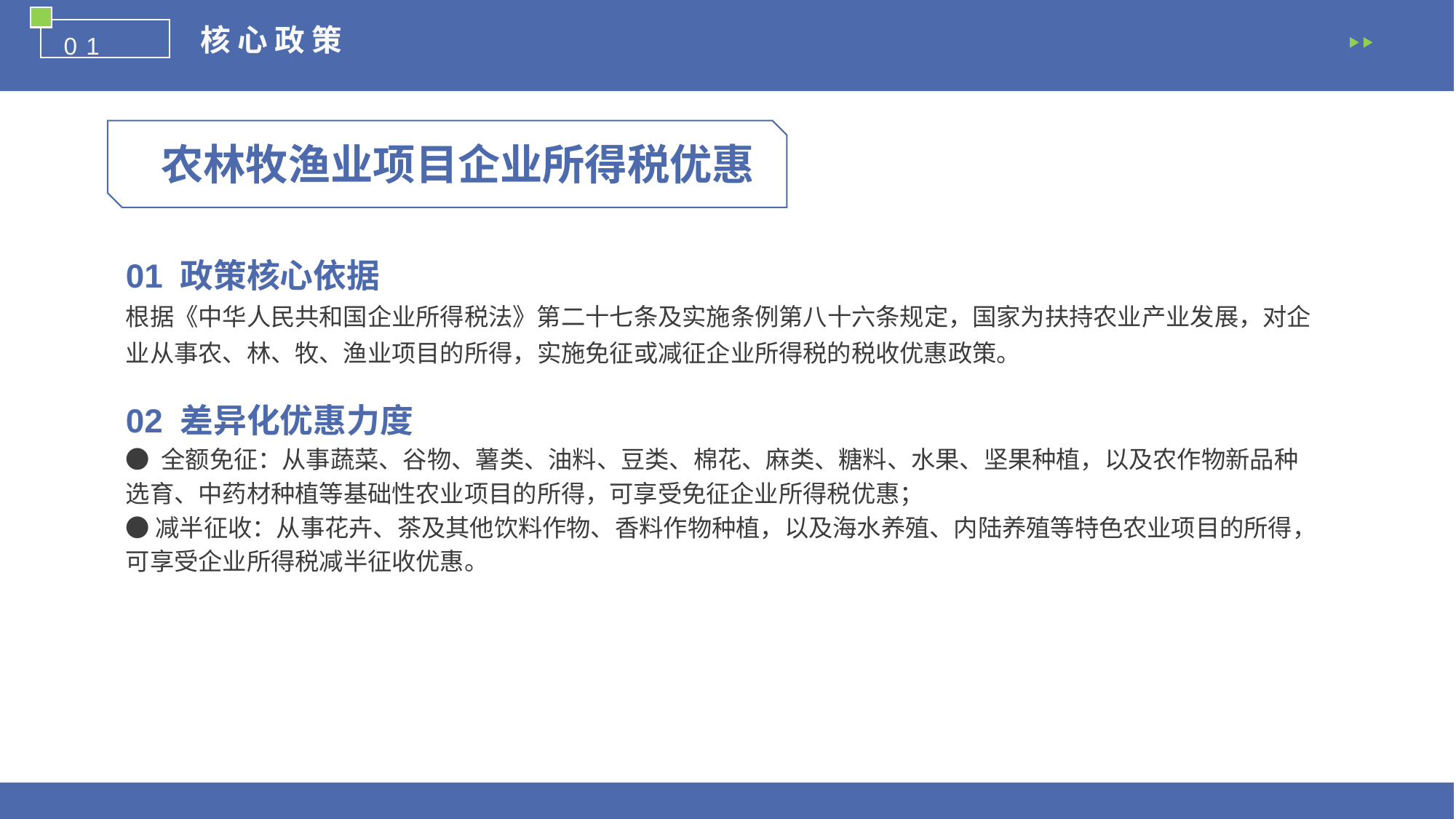

核 心 政 策

01

农林牧渔业项目企业所得税优惠

01 政策核心依据
根据《中华人民共和国企业所得税法》第二十七条及实施条例第八十六条规定，国家为扶持农业产业发展，对企业从事农、林、牧、渔业项目的所得，实施免征或减征企业所得税的税收优惠政策。
02 差异化优惠力度
● 全额免征：从事蔬菜、谷物、薯类、油料、豆类、棉花、麻类、糖料、水果、坚果种植，以及农作物新品种选育、中药材种植等基础性农业项目的所得，可享受免征企业所得税优惠；
● 减半征收：从事花卉、茶及其他饮料作物、香料作物种植，以及海水养殖、内陆养殖等特色农业项目的所得，可享受企业所得税减半征收优惠。